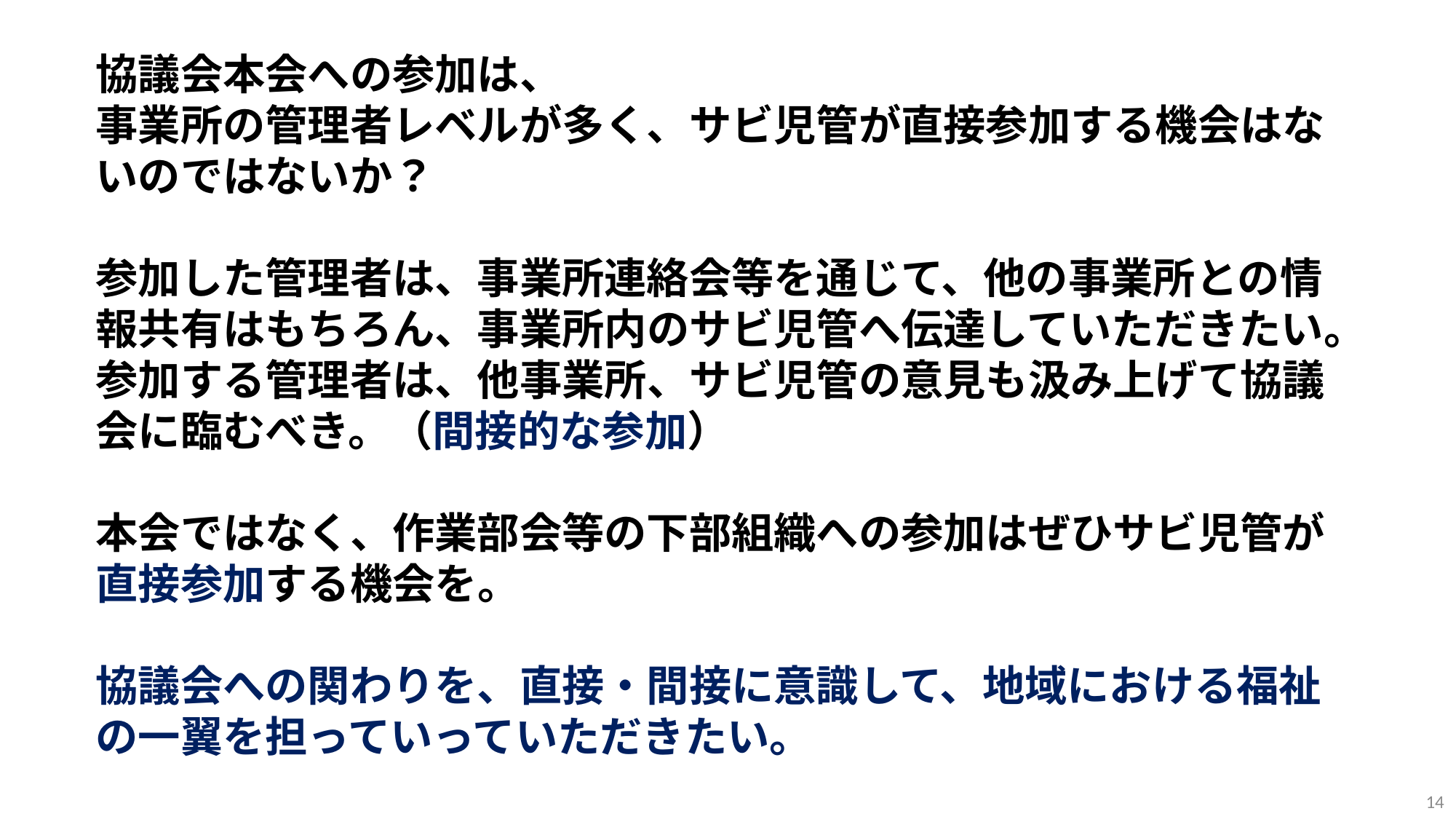

協議会本会への参加は、
事業所の管理者レベルが多く、サビ児管が直接参加する機会はないのではないか？

参加した管理者は、事業所連絡会等を通じて、他の事業所との情報共有はもちろん、事業所内のサビ児管へ伝達していただきたい。
参加する管理者は、他事業所、サビ児管の意見も汲み上げて協議会に臨むべき。（間接的な参加）

本会ではなく、作業部会等の下部組織への参加はぜひサビ児管が直接参加する機会を。

協議会への関わりを、直接・間接に意識して、地域における福祉の一翼を担っていっていただきたい。
14